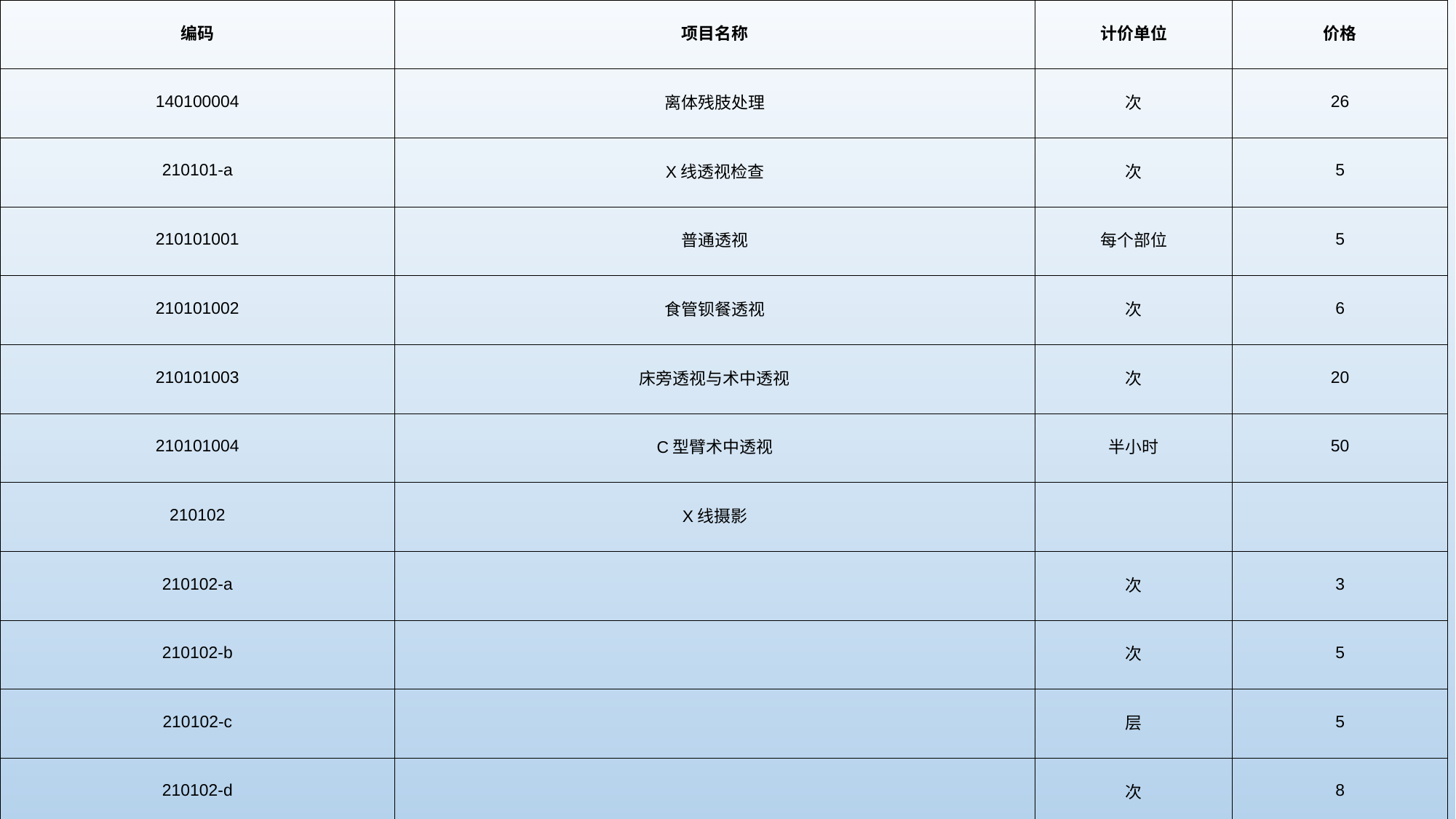

| 编码 | 项目名称 | 计价单位 | 价格 |
| --- | --- | --- | --- |
| 140100004 | 离体残肢处理 | 次 | 26 |
| 210101-a | X线透视检查 | 次 | 5 |
| 210101001 | 普通透视 | 每个部位 | 5 |
| 210101002 | 食管钡餐透视 | 次 | 6 |
| 210101003 | 床旁透视与术中透视 | 次 | 20 |
| 210101004 | C型臂术中透视 | 半小时 | 50 |
| 210102 | X线摄影 |  |  |
| 210102-a |  | 次 | 3 |
| 210102-b |  | 次 | 5 |
| 210102-c |  | 层 | 5 |
| 210102-d |  | 次 | 8 |